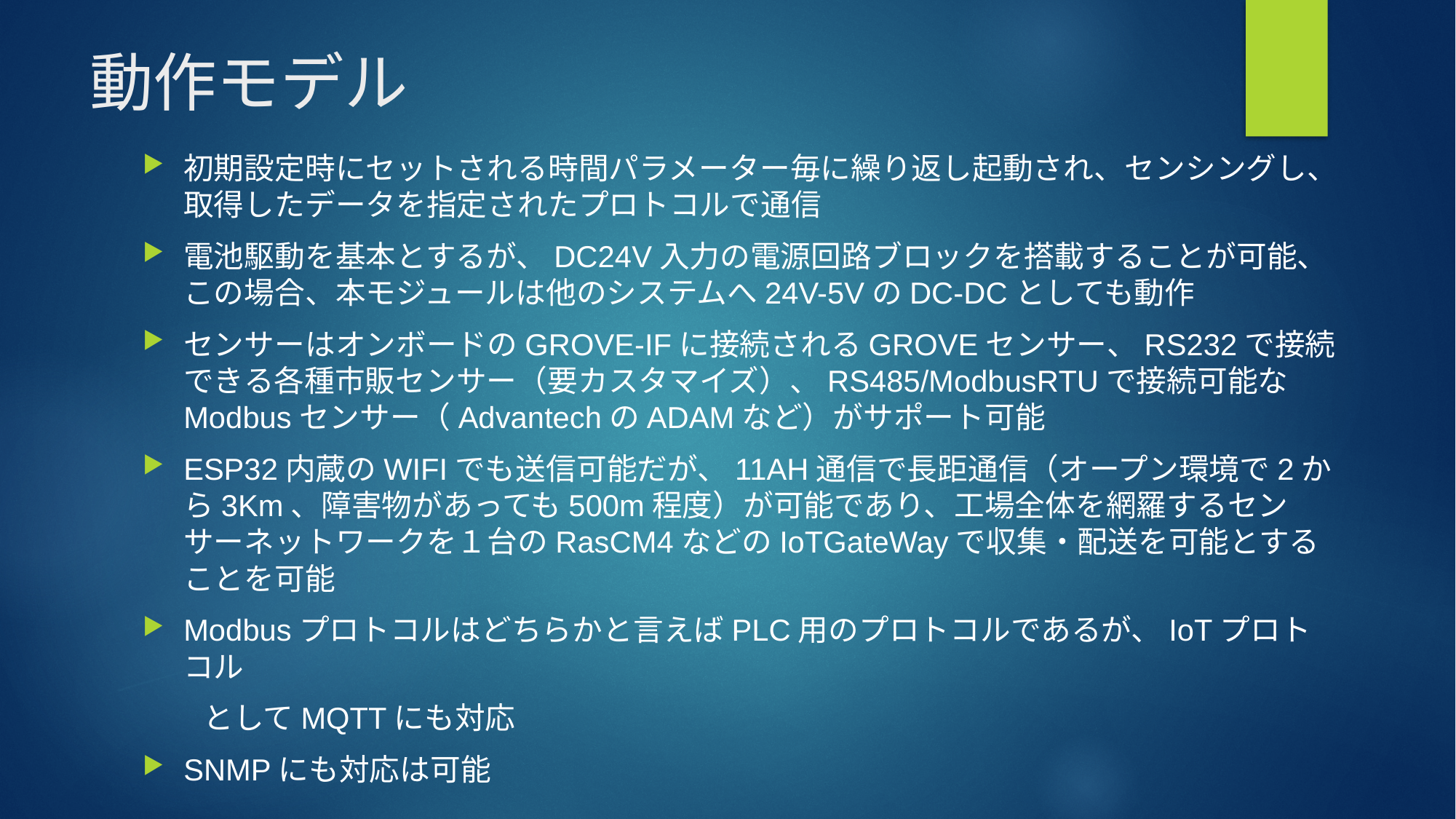

# 動作モデル
初期設定時にセットされる時間パラメーター毎に繰り返し起動され、センシングし、取得したデータを指定されたプロトコルで通信
電池駆動を基本とするが、DC24V入力の電源回路ブロックを搭載することが可能、この場合、本モジュールは他のシステムへ24V-5VのDC-DCとしても動作
センサーはオンボードのGROVE-IFに接続されるGROVEセンサー、RS232で接続できる各種市販センサー（要カスタマイズ）、RS485/ModbusRTUで接続可能なModbusセンサー（AdvantechのADAMなど）がサポート可能
ESP32内蔵のWIFIでも送信可能だが、11AH通信で長距通信（オープン環境で2から3Km、障害物があっても500m程度）が可能であり、工場全体を網羅するセンサーネットワークを１台のRasCM4などのIoTGateWayで収集・配送を可能とすることを可能
Modbusプロトコルはどちらかと言えばPLC用のプロトコルであるが、IoTプロトコル
　　としてMQTTにも対応
SNMPにも対応は可能